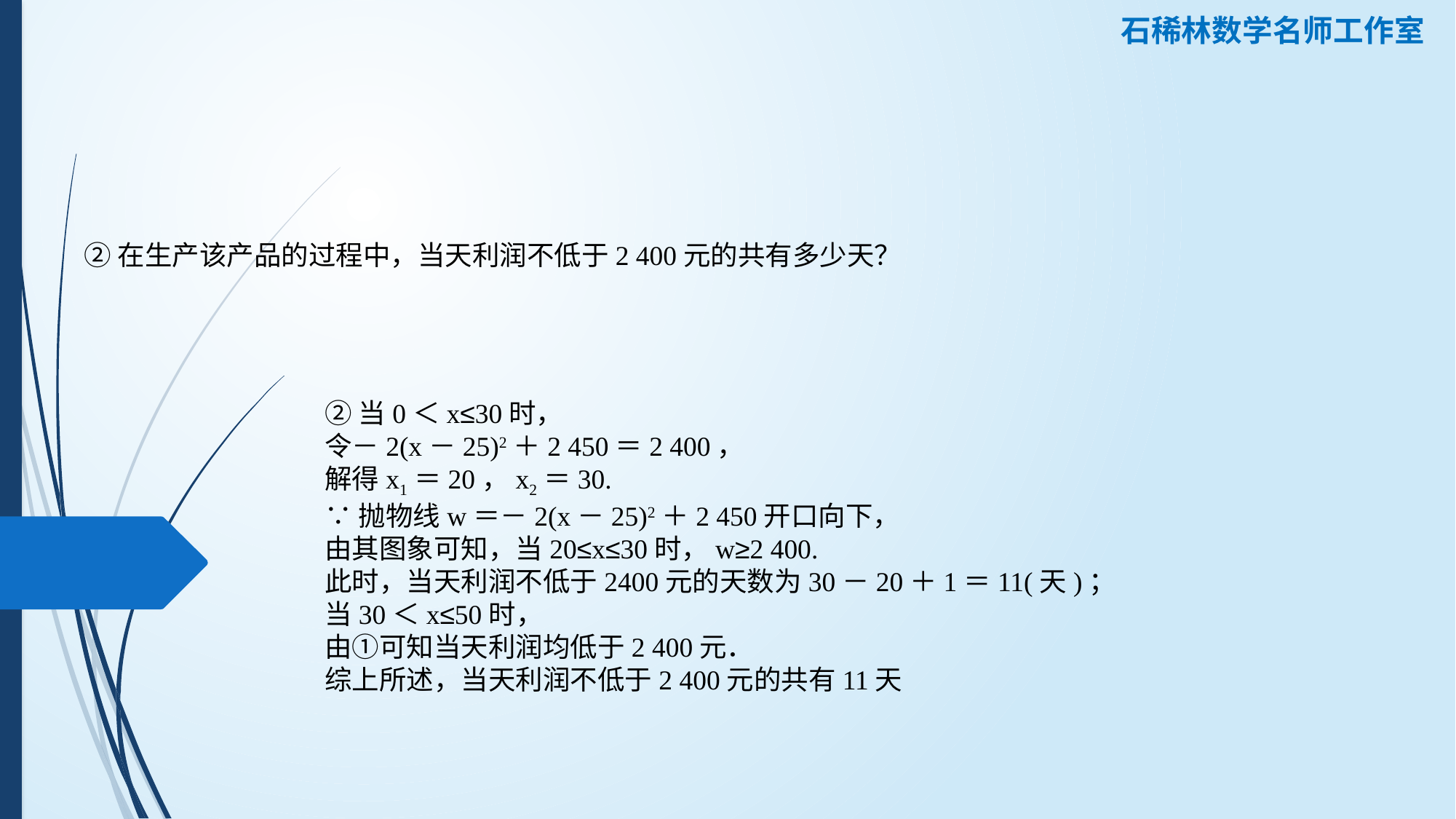

石稀林数学名师工作室
②在生产该产品的过程中，当天利润不低于2 400元的共有多少天？
②当0＜x≤30时，
令－2(x－25)2＋2 450＝2 400，
解得x1＝20，x2＝30.
∵抛物线w＝－2(x－25)2＋2 450开口向下，
由其图象可知，当20≤x≤30时，w≥2 400.
此时，当天利润不低于2400元的天数为30－20＋1＝11(天)；
当30＜x≤50时，
由①可知当天利润均低于2 400元．
综上所述，当天利润不低于2 400元的共有11天